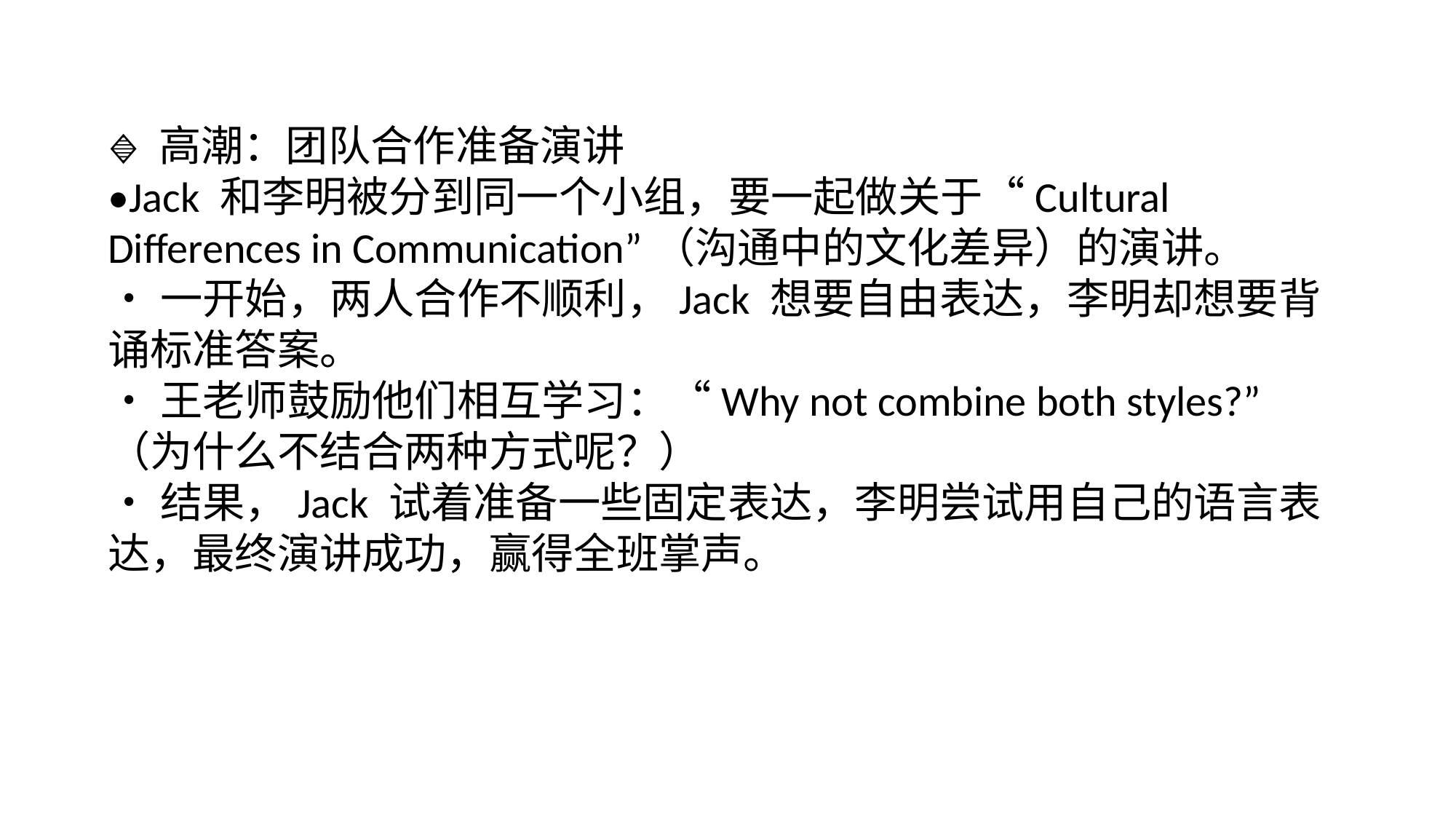

🔹 高潮：团队合作准备演讲
•Jack 和李明被分到同一个小组，要一起做关于“Cultural Differences in Communication”（沟通中的文化差异）的演讲。
•一开始，两人合作不顺利，Jack 想要自由表达，李明却想要背诵标准答案。
•王老师鼓励他们相互学习：“Why not combine both styles?”（为什么不结合两种方式呢？）
•结果，Jack 试着准备一些固定表达，李明尝试用自己的语言表达，最终演讲成功，赢得全班掌声。